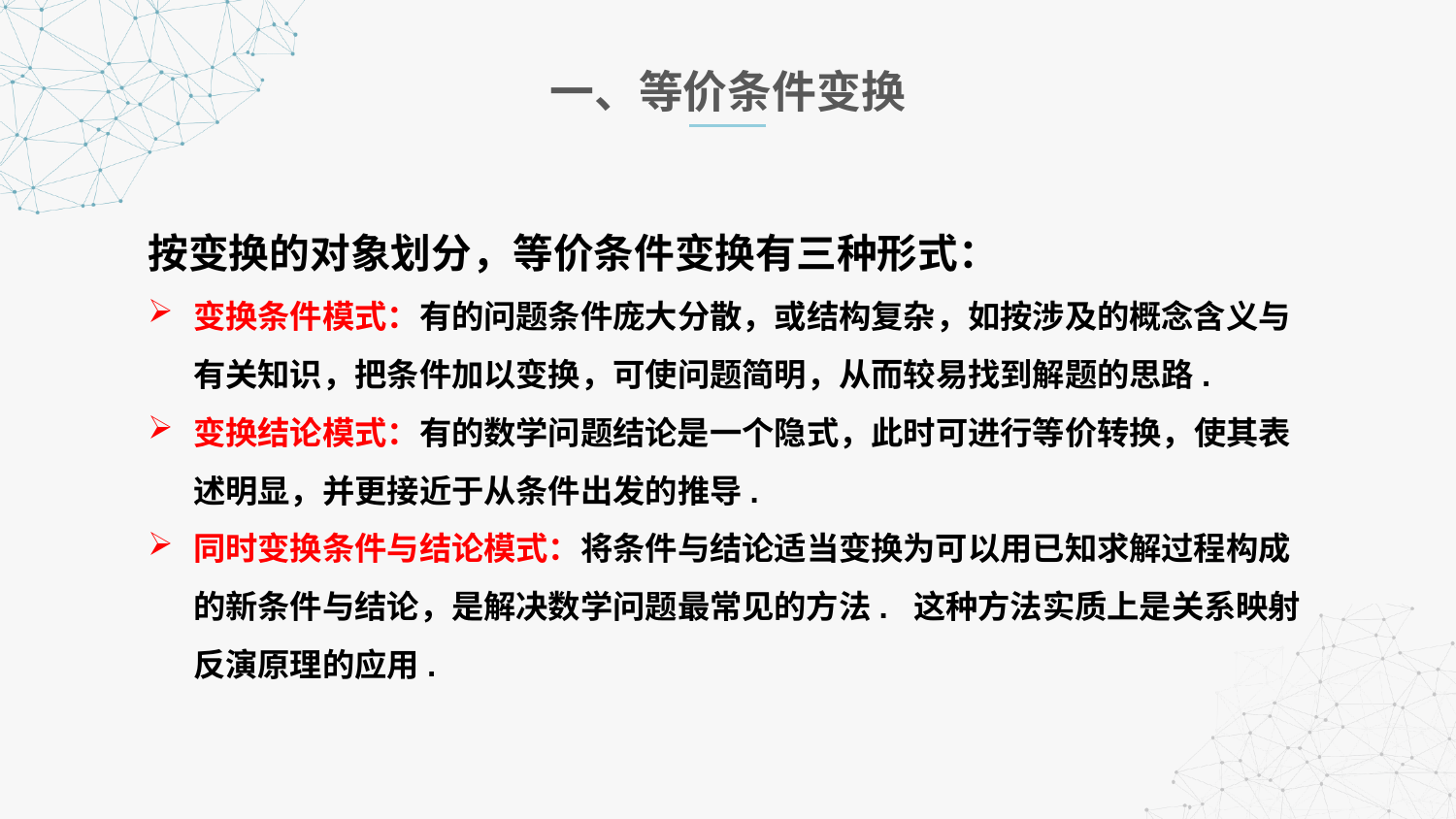

一、等价条件变换
按变换的对象划分，等价条件变换有三种形式：
变换条件模式：有的问题条件庞大分散，或结构复杂，如按涉及的概念含义与有关知识，把条件加以变换，可使问题简明，从而较易找到解题的思路.
变换结论模式：有的数学问题结论是一个隐式，此时可进行等价转换，使其表述明显，并更接近于从条件出发的推导.
同时变换条件与结论模式：将条件与结论适当变换为可以用已知求解过程构成的新条件与结论，是解决数学问题最常见的方法.  这种方法实质上是关系映射反演原理的应用.